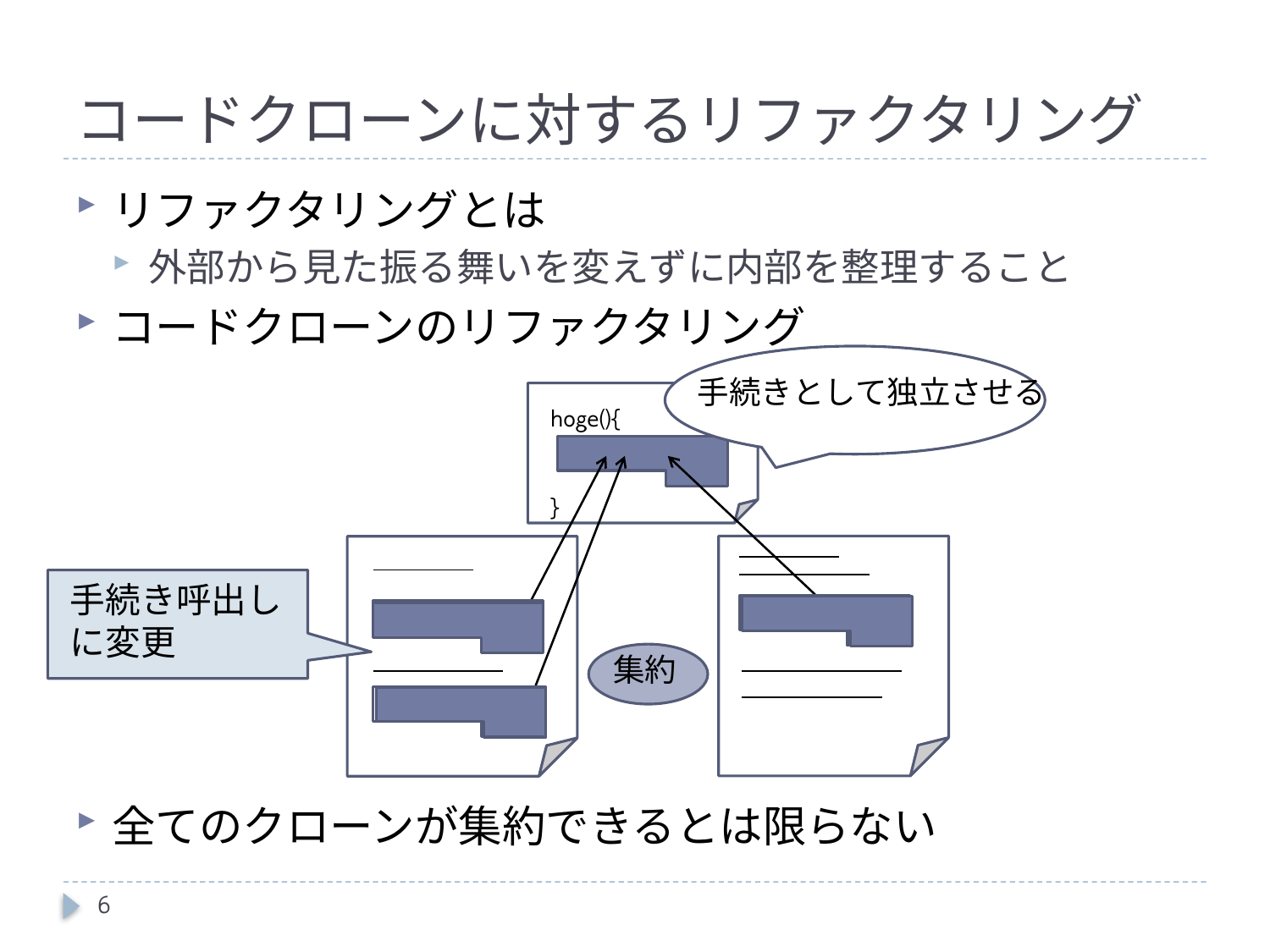

# コードクローンに対するリファクタリング
リファクタリングとは
外部から見た振る舞いを変えずに内部を整理すること
コードクローンのリファクタリング

全てのクローンが集約できるとは限らない

手続きとして独立させる

hoge(){

}

手続き呼出しに変更
hoge();

hoge();

集約

hoge();

6